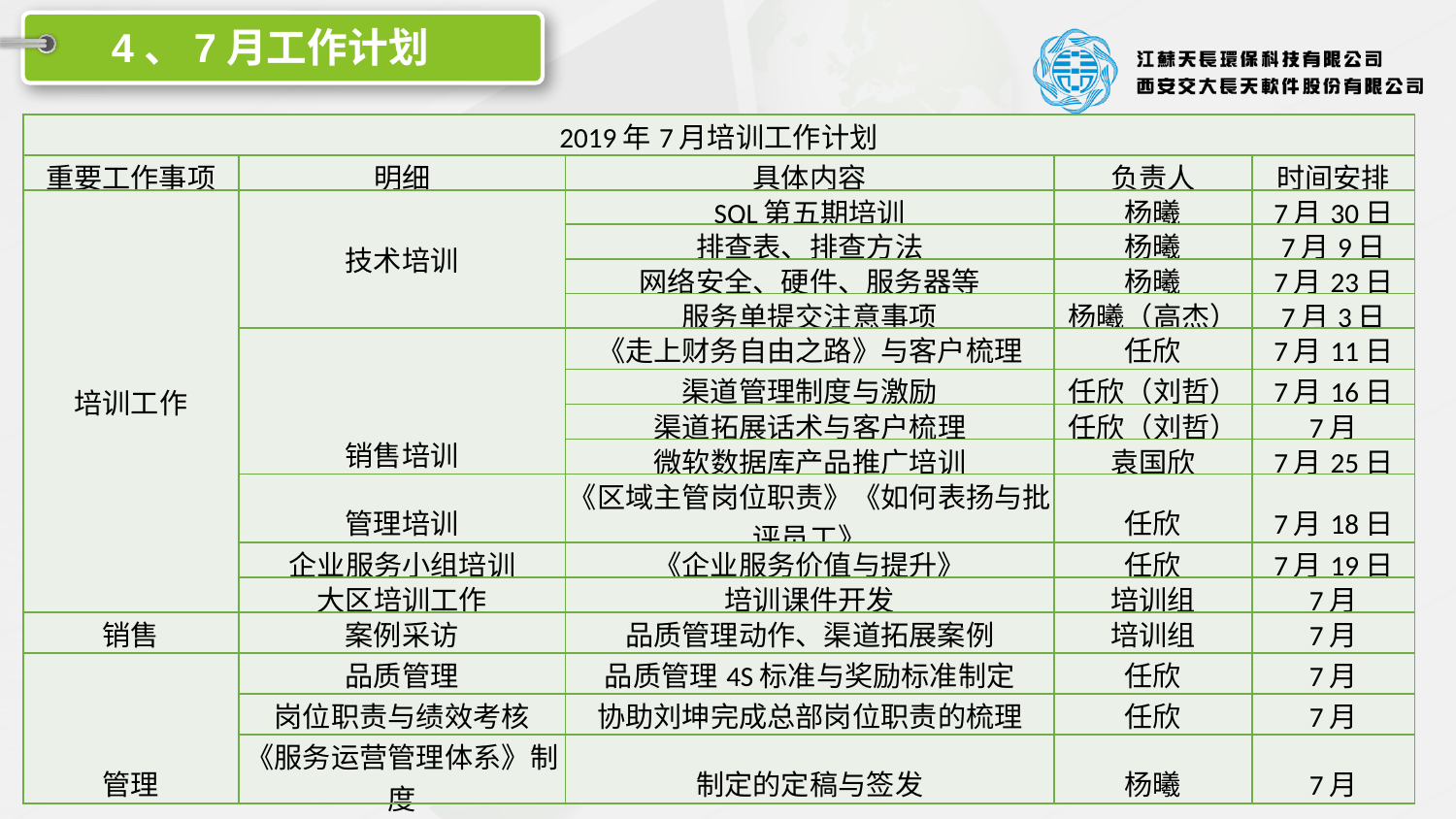

4、7月工作计划

| 2019年7月培训工作计划 |  |  |  |  |
| --- | --- | --- | --- | --- |
| 重要工作事项 | 明细 | 具体内容 | 负责人 | 时间安排 |
| 培训工作 | 技术培训 | SQL第五期培训 | 杨曦 | 7月30日 |
|  |  | 排查表、排查方法 | 杨曦 | 7月9日 |
|  |  | 网络安全、硬件、服务器等 | 杨曦 | 7月23日 |
|  |  | 服务单提交注意事项 | 杨曦（高杰） | 7月3日 |
|  | 销售培训 | 《走上财务自由之路》与客户梳理 | 任欣 | 7月11日 |
|  |  | 渠道管理制度与激励 | 任欣（刘哲） | 7月16日 |
|  |  | 渠道拓展话术与客户梳理 | 任欣（刘哲） | 7月 |
|  |  | 微软数据库产品推广培训 | 袁国欣 | 7月25日 |
|  | 管理培训 | 《区域主管岗位职责》《如何表扬与批评员工》 | 任欣 | 7月18日 |
|  | 企业服务小组培训 | 《企业服务价值与提升》 | 任欣 | 7月19日 |
|  | 大区培训工作 | 培训课件开发 | 培训组 | 7月 |
| 销售 | 案例采访 | 品质管理动作、渠道拓展案例 | 培训组 | 7月 |
| 管理 | 品质管理 | 品质管理4S标准与奖励标准制定 | 任欣 | 7月 |
|  | 岗位职责与绩效考核 | 协助刘坤完成总部岗位职责的梳理 | 任欣 | 7月 |
|  | 《服务运营管理体系》制度 | 制定的定稿与签发 | 杨曦 | 7月 |